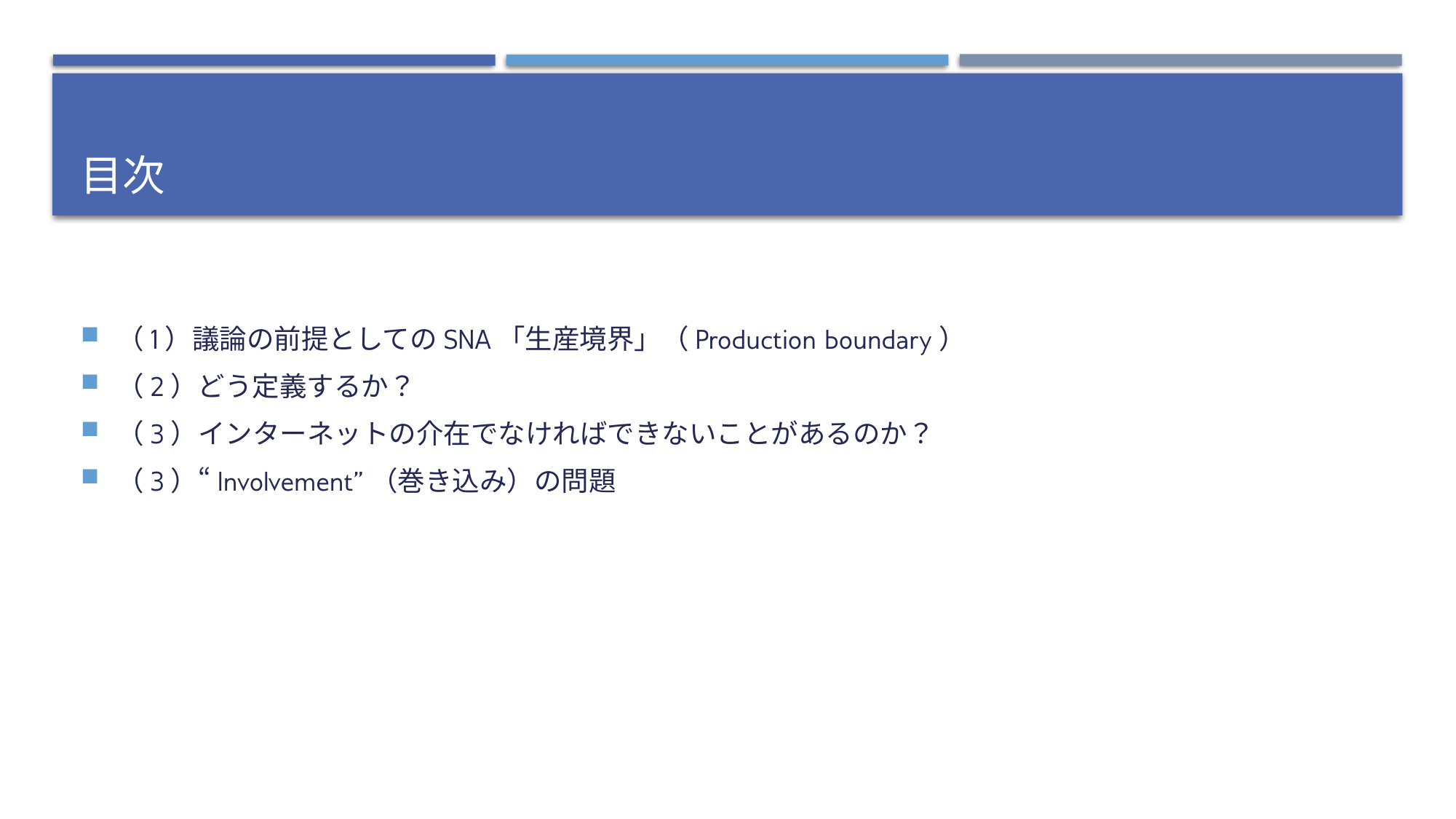

# 目次
（1）議論の前提としてのSNA「生産境界」（Production boundary）
（2）どう定義するか？
（3）インターネットの介在でなければできないことがあるのか？
（3）“Involvement”（巻き込み）の問題